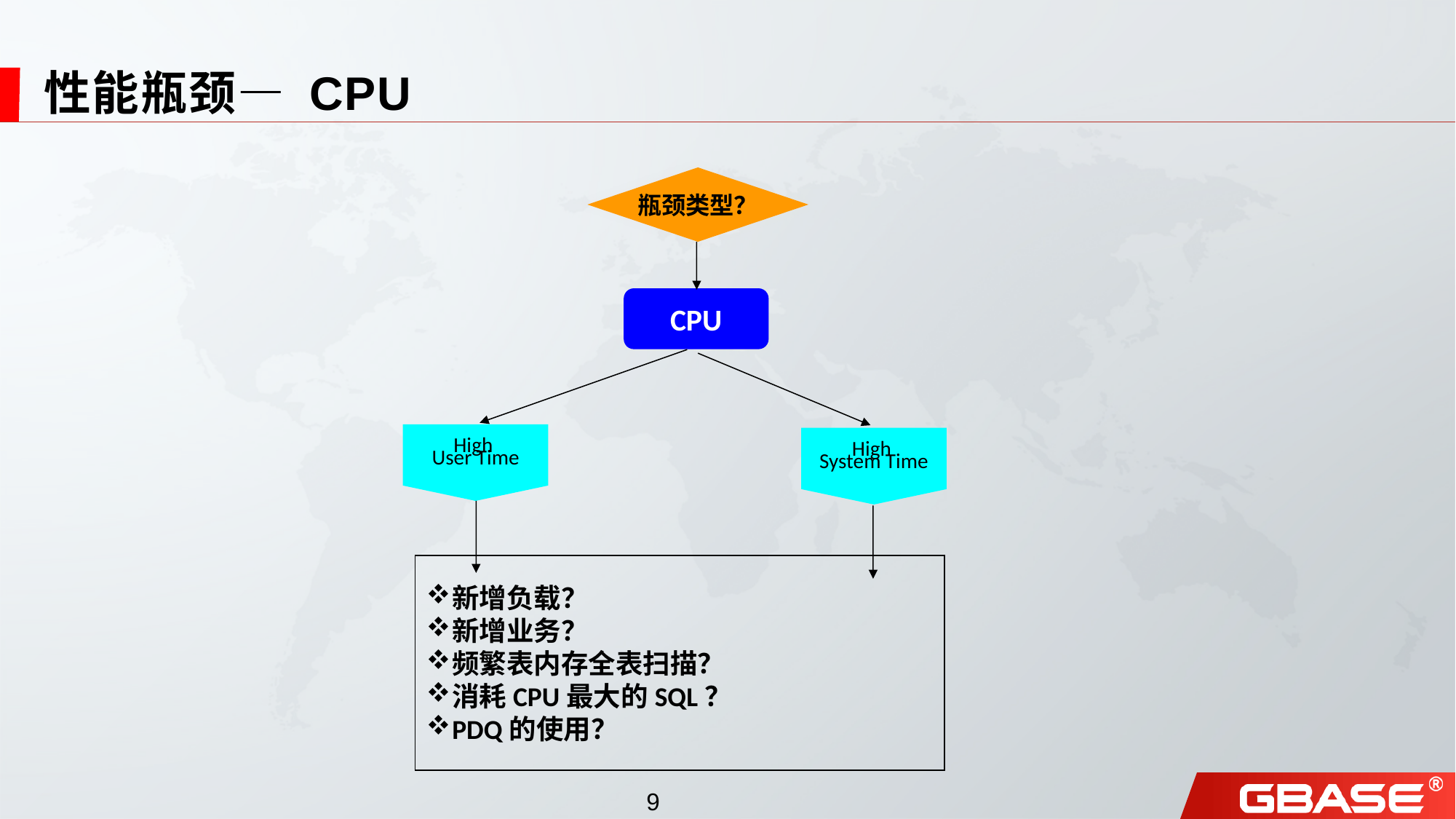

# 性能瓶颈— CPU
瓶颈类型？

CPU

High
User Time
High
System Time

新增负载？
新增业务？
频繁表内存全表扫描？
消耗CPU最大的SQL？
PDQ的使用？